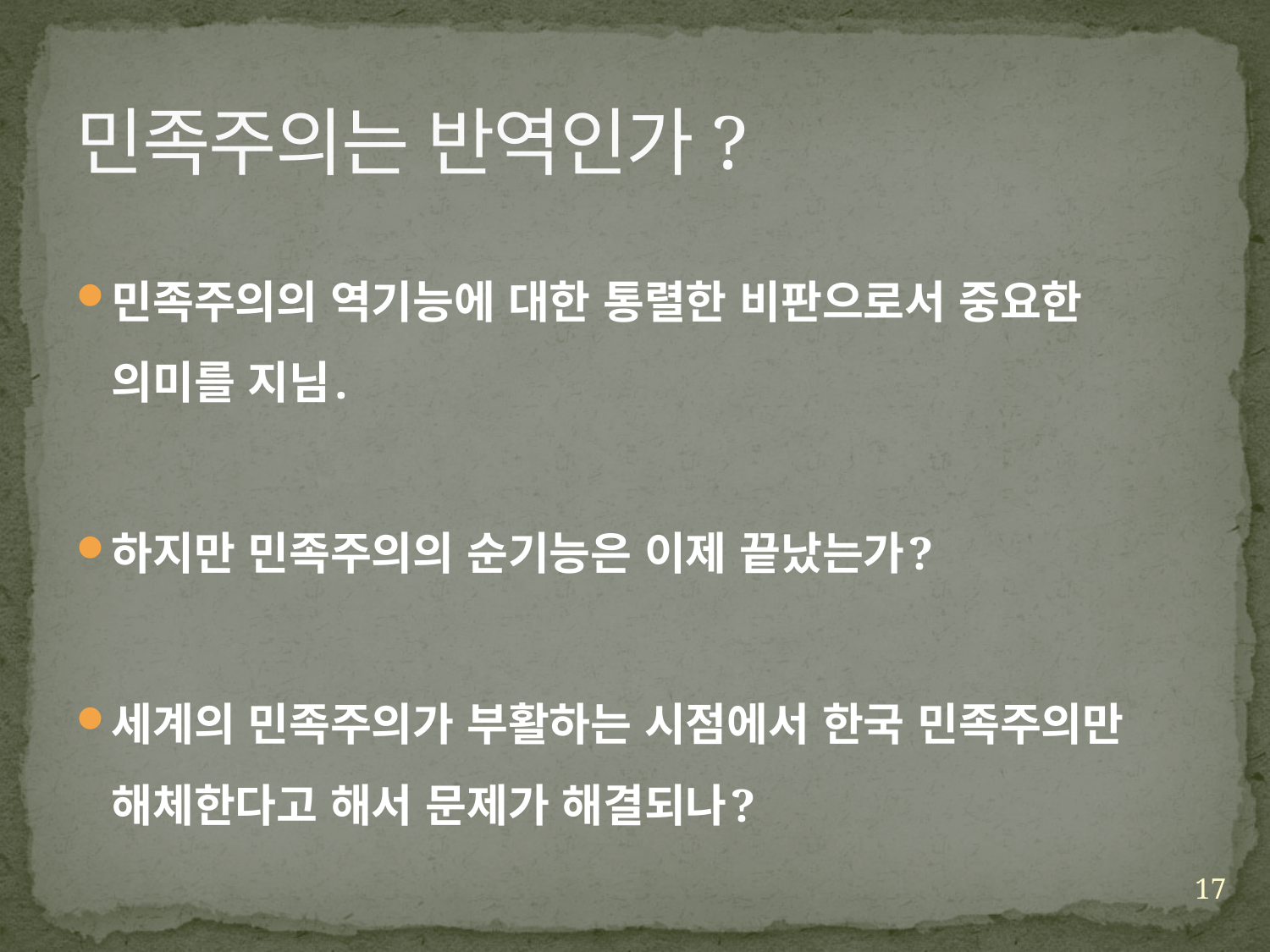

# 민족주의는 반역인가?

민족주의의 역기능에 대한 통렬한 비판으로서 중요한 의미를 지님.

하지만 민족주의의 순기능은 이제 끝났는가?

세계의 민족주의가 부활하는 시점에서 한국 민족주의만 해체한다고 해서 문제가 해결되나?
17